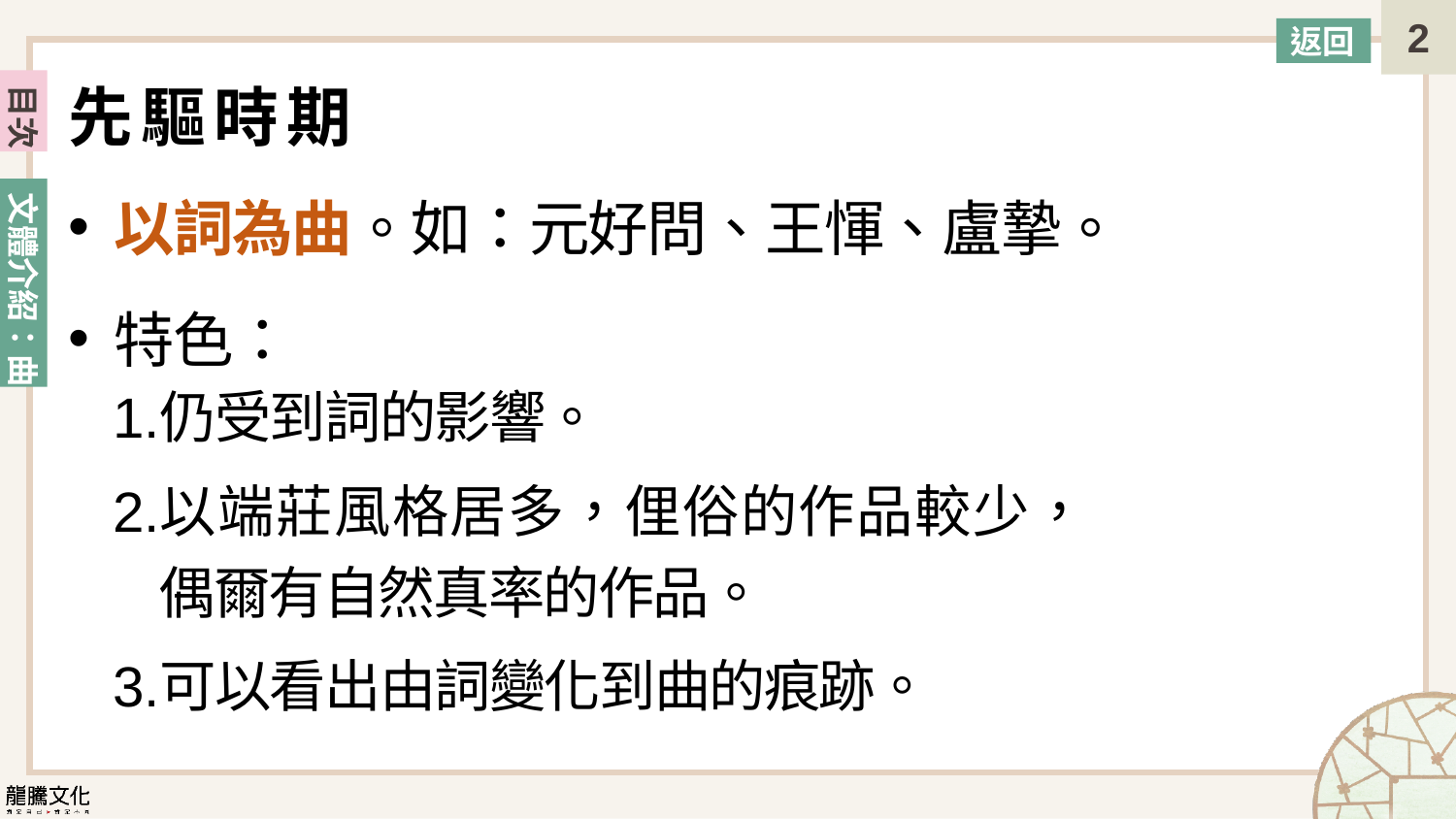

返回
先驅時期
以詞為曲。如：元好問、王惲、盧摯。
特色：
仍受到詞的影響。
以端莊風格居多，俚俗的作品較少，偶爾有自然真率的作品。
可以看出由詞變化到曲的痕跡。